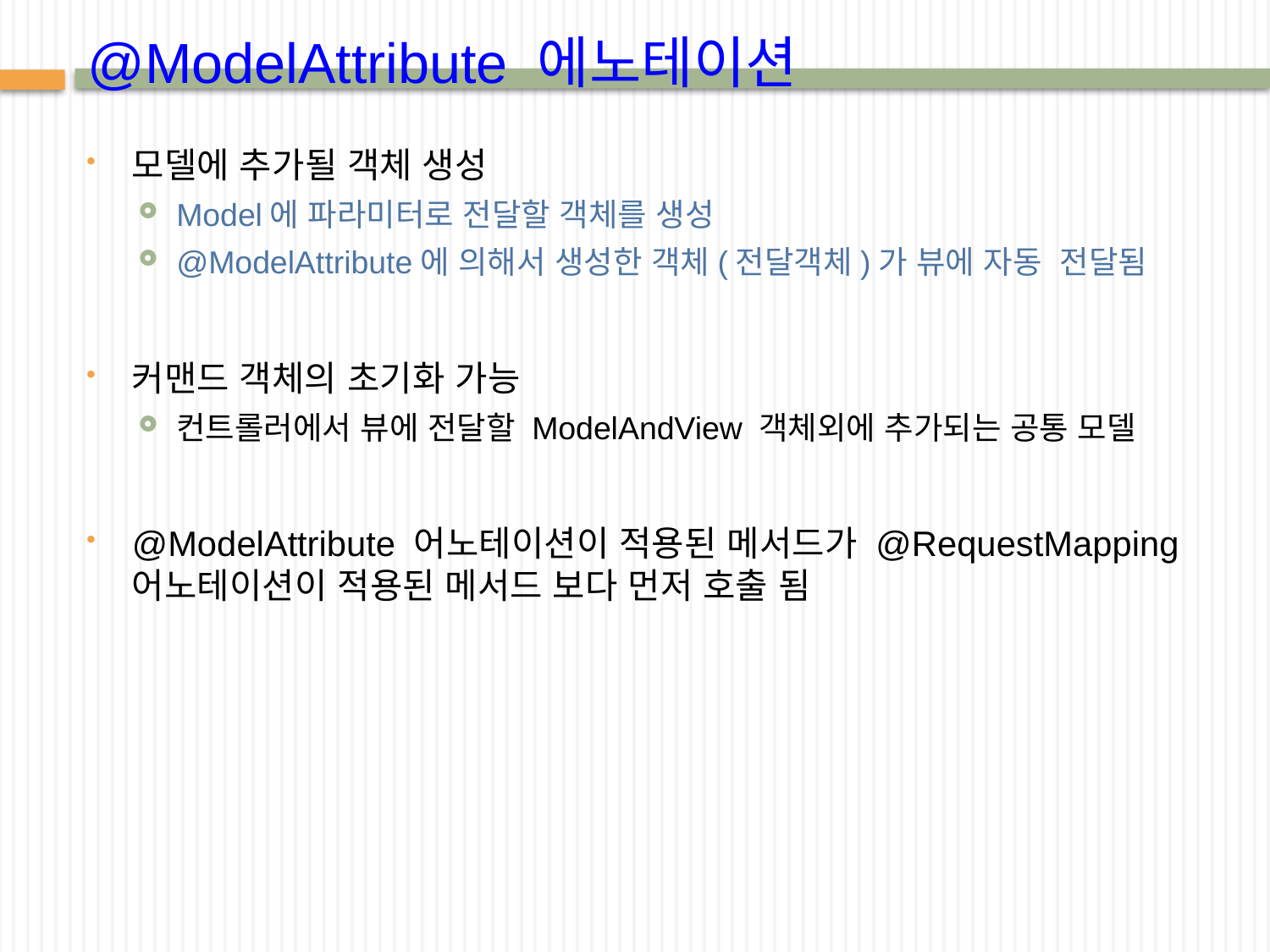

# @ModelAttribute 에노테이션
모델에 추가될 객체 생성
Model에 파라미터로 전달할 객체를 생성
@ModelAttribute에 의해서 생성한 객체(전달객체)가 뷰에 자동  전달됨

커맨드 객체의 초기화 가능
컨트롤러에서 뷰에 전달할 ModelAndView 객체외에 추가되는 공통 모델

@ModelAttribute 어노테이션이 적용된 메서드가 @RequestMapping 어노테이션이 적용된 메서드 보다 먼저 호출 됨